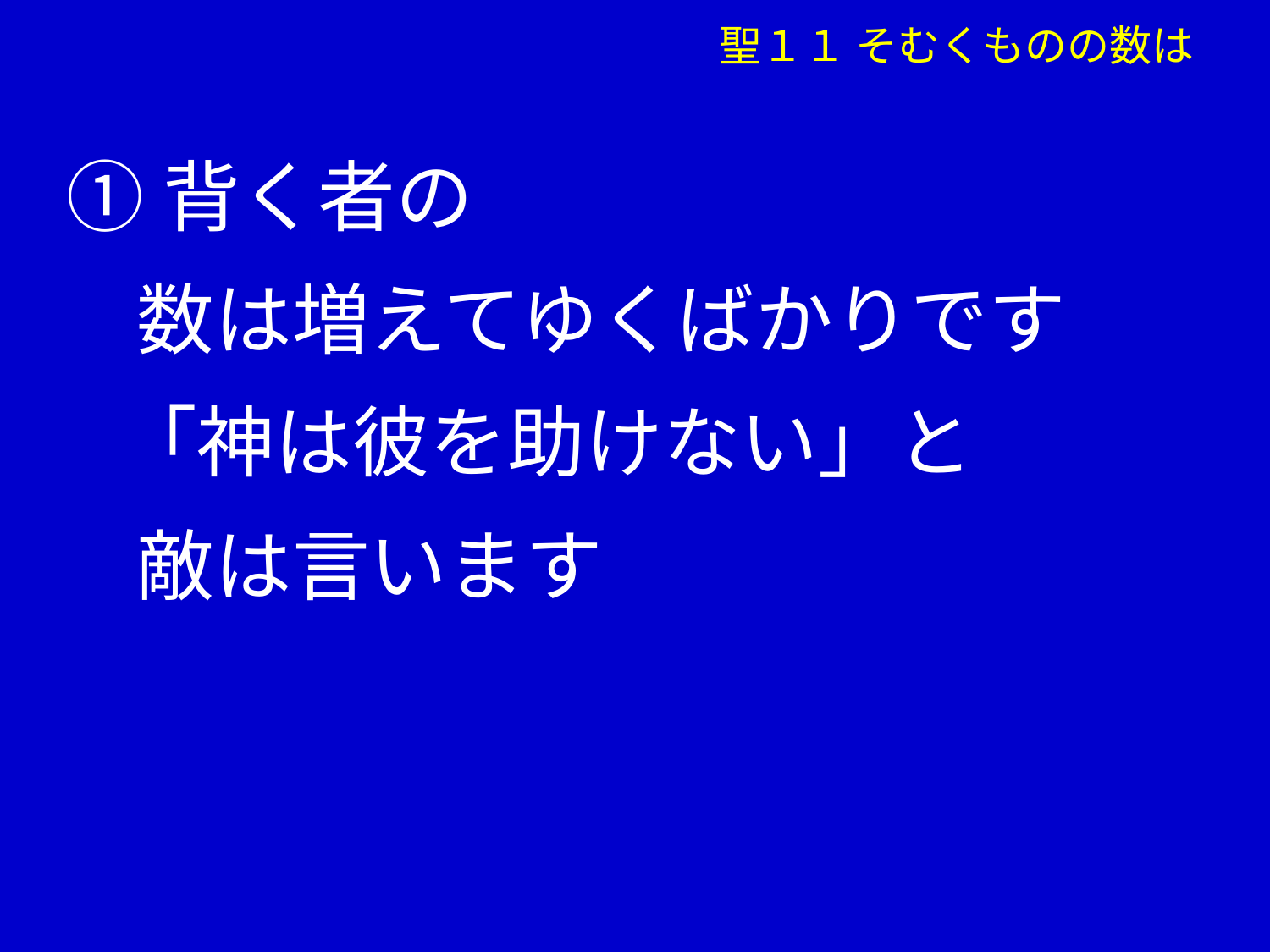

聖１１ そむくものの数は
①背く者の
   数は増えてゆくばかりです
  「神は彼を助けない」と
   敵は言います